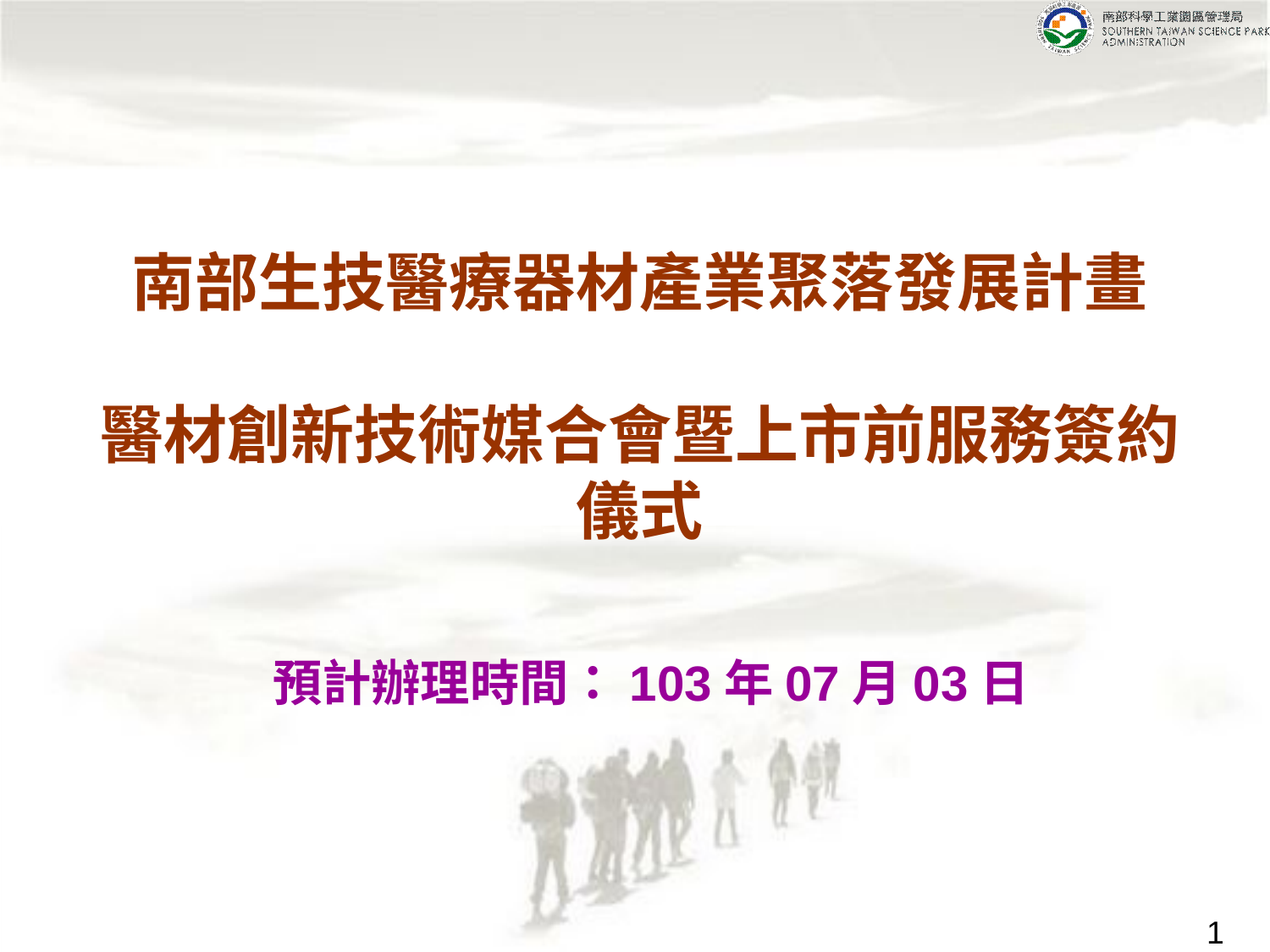

南部生技醫療器材產業聚落發展計畫

醫材創新技術媒合會暨上市前服務簽約儀式

預計辦理時間：103年07月03日